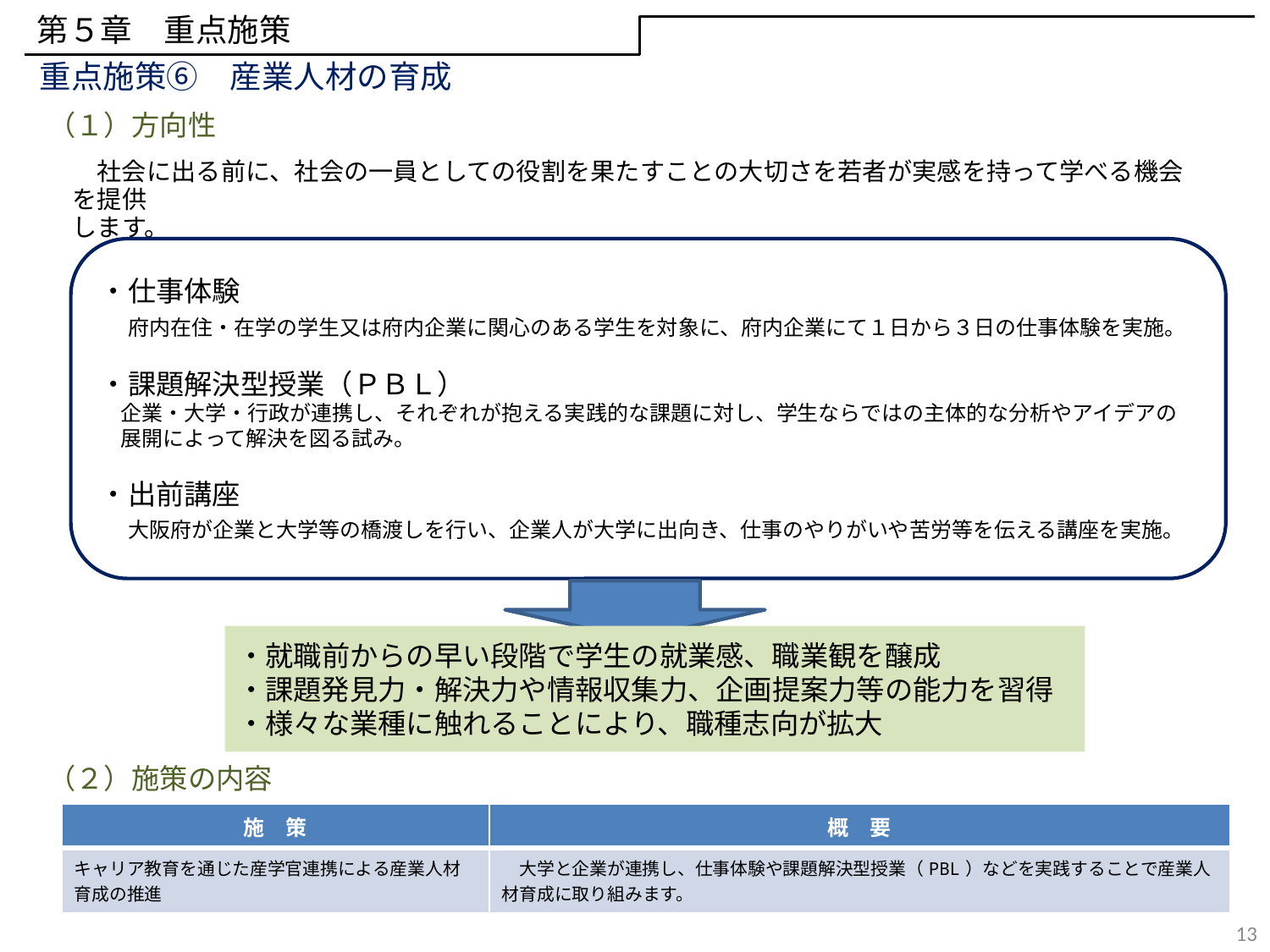

第５章　重点施策

重点施策⑥　産業人材の育成
（１）方向性
　社会に出る前に、社会の一員としての役割を果たすことの大切さを若者が実感を持って学べる機会を提供
します。
・仕事体験
　府内在住・在学の学生又は府内企業に関心のある学生を対象に、府内企業にて１日から３日の仕事体験を実施。

・課題解決型授業（ＰＢＬ）
　企業・大学・行政が連携し、それぞれが抱える実践的な課題に対し、学生ならではの主体的な分析やアイデアの
　展開によって解決を図る試み。

・出前講座
　大阪府が企業と大学等の橋渡しを行い、企業人が大学に出向き、仕事のやりがいや苦労等を伝える講座を実施。

・就職前からの早い段階で学生の就業感、職業観を醸成
・課題発見力・解決力や情報収集力、企画提案力等の能力を習得
・様々な業種に触れることにより、職種志向が拡大
（２）施策の内容
| 施　策 | 概　要 |
| --- | --- |
| キャリア教育を通じた産学官連携による産業人材育成の推進 | 大学と企業が連携し、仕事体験や課題解決型授業（PBL）などを実践することで産業人材育成に取り組みます。 |
13